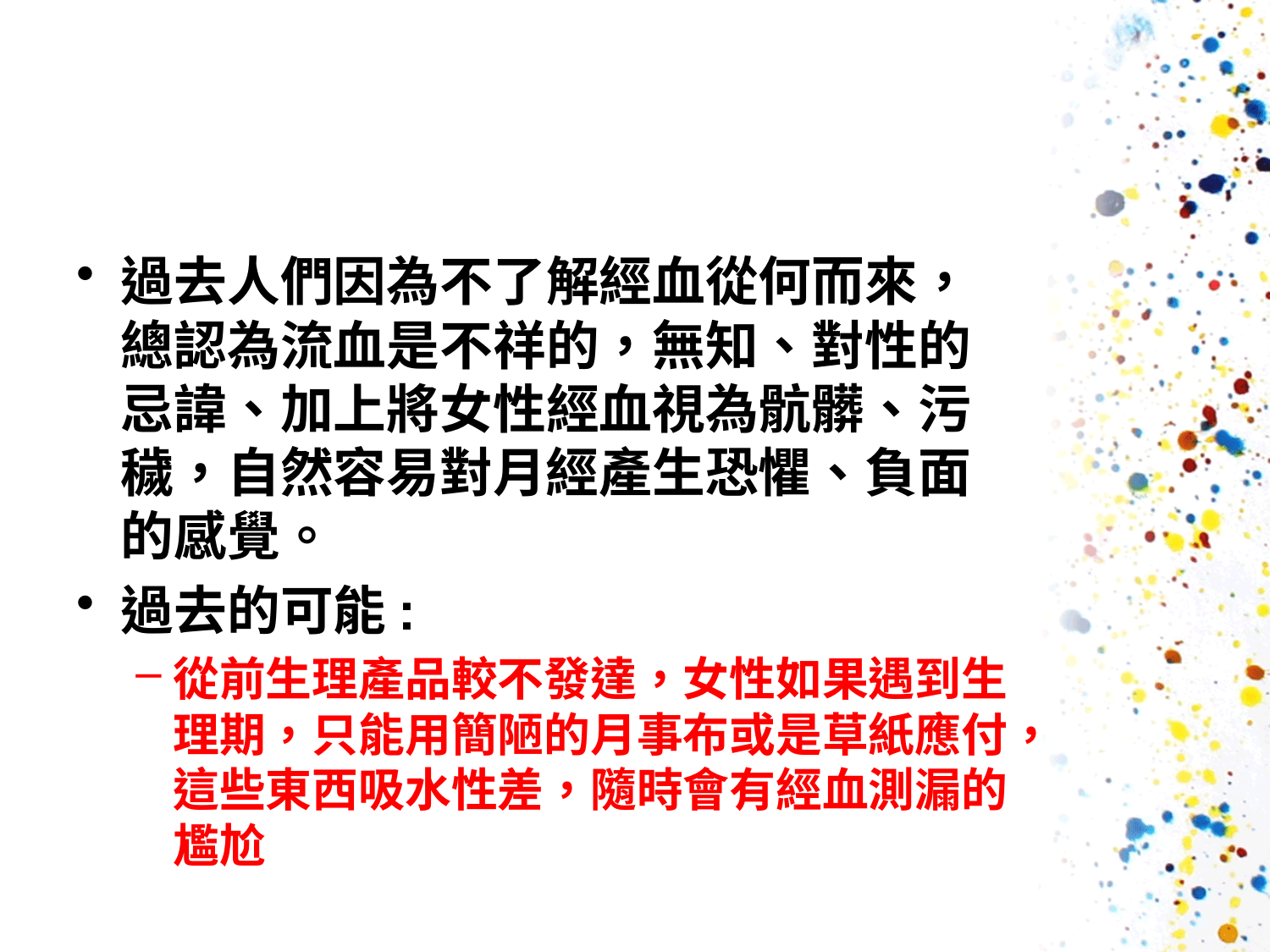

#
過去人們因為不了解經血從何而來，總認為流血是不祥的，無知、對性的忌諱、加上將女性經血視為骯髒、污穢，自然容易對月經產生恐懼、負面的感覺。
過去的可能:
從前生理產品較不發達，女性如果遇到生理期，只能用簡陋的月事布或是草紙應付，這些東西吸水性差，隨時會有經血測漏的尷尬